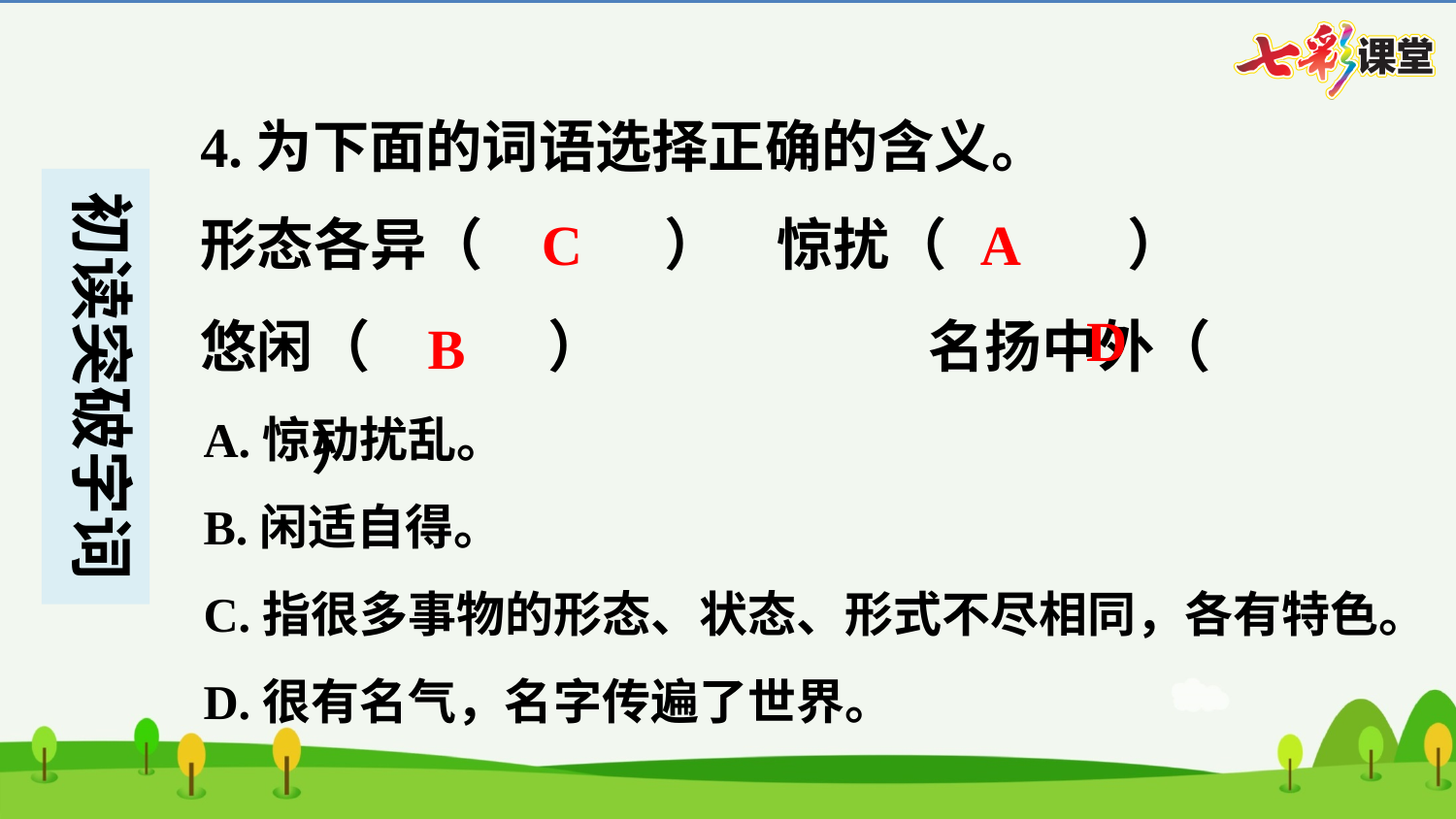

4.为下面的词语选择正确的含义。
C
A
形态各异（　C　）　惊扰（　A　）
悠闲（　B　）　		名扬中外（　D　）
D
B
A.惊动扰乱。
B.闲适自得。
C.指很多事物的形态、状态、形式不尽相同，各有特色。
D.很有名气，名字传遍了世界。
|  |
| --- |
|  |